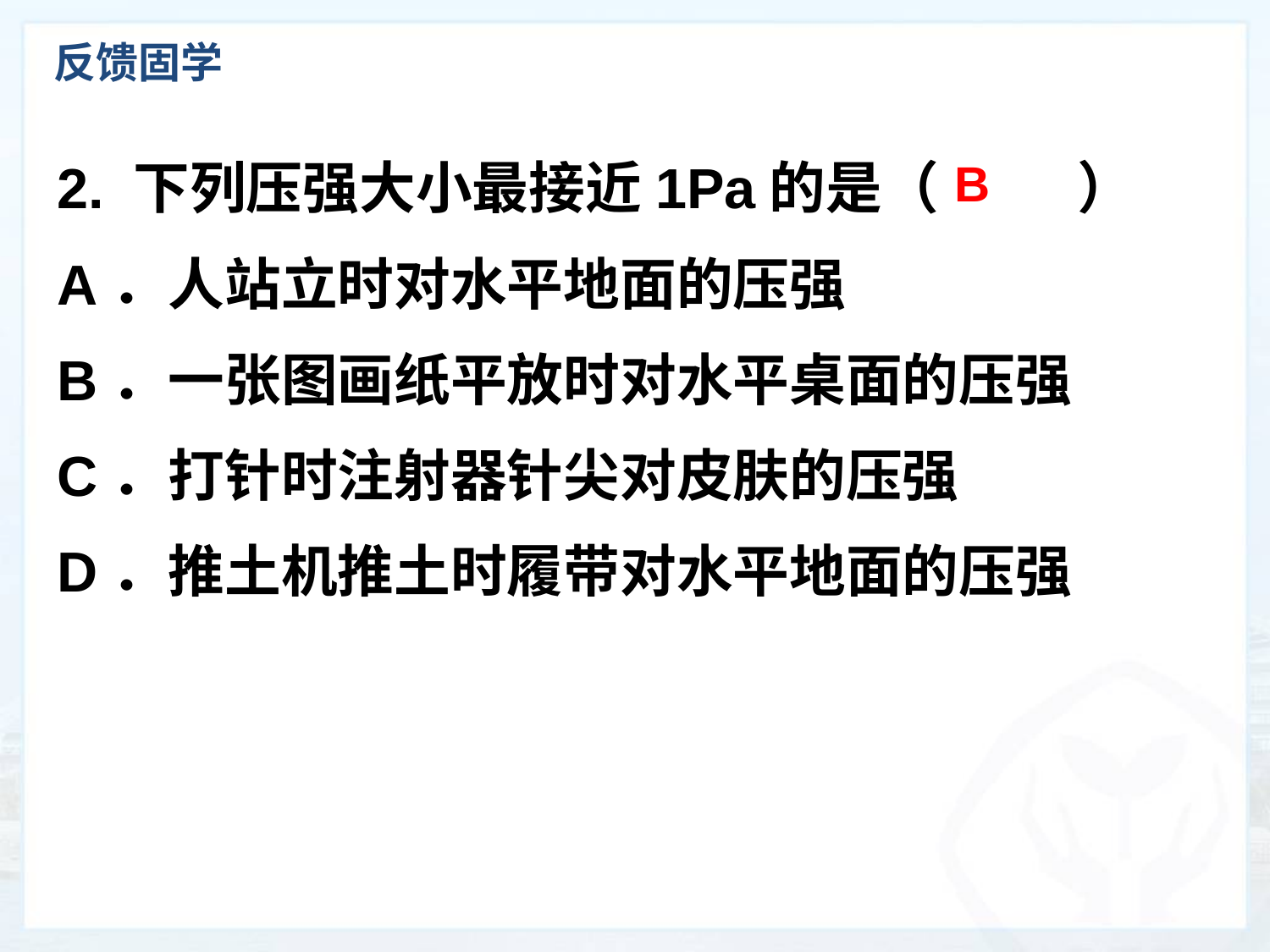

反馈固学
2. 下列压强大小最接近1Pa的是（　　  ）
A．人站立时对水平地面的压强
B．一张图画纸平放时对水平桌面的压强
C．打针时注射器针尖对皮肤的压强
D．推土机推土时履带对水平地面的压强
B